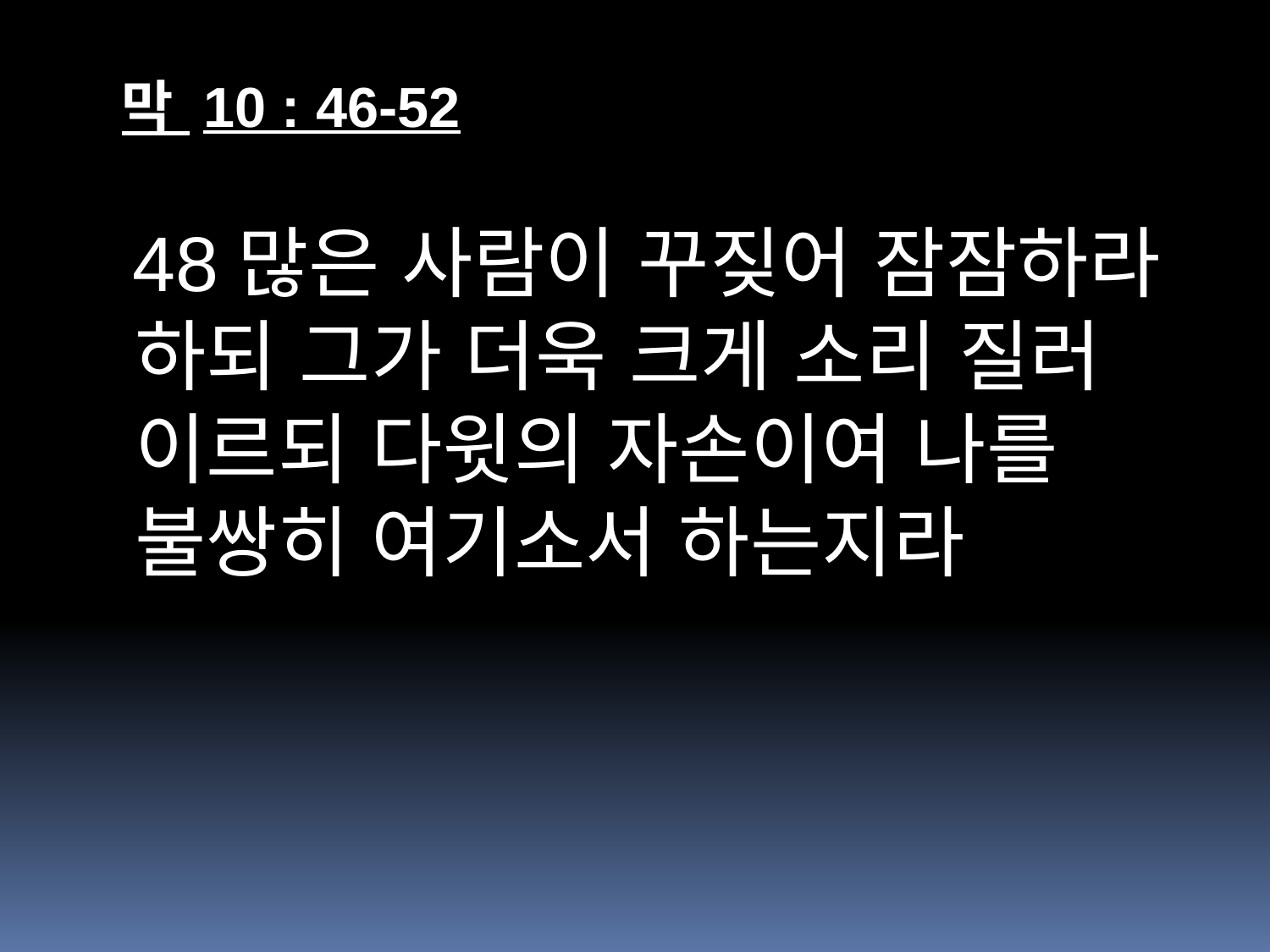

막 10 : 46-52

  48많은 사람이 꾸짖어 잠잠하라 하되 그가 더욱 크게 소리 질러 이르되 다윗의 자손이여 나를 불쌍히 여기소서 하는지라